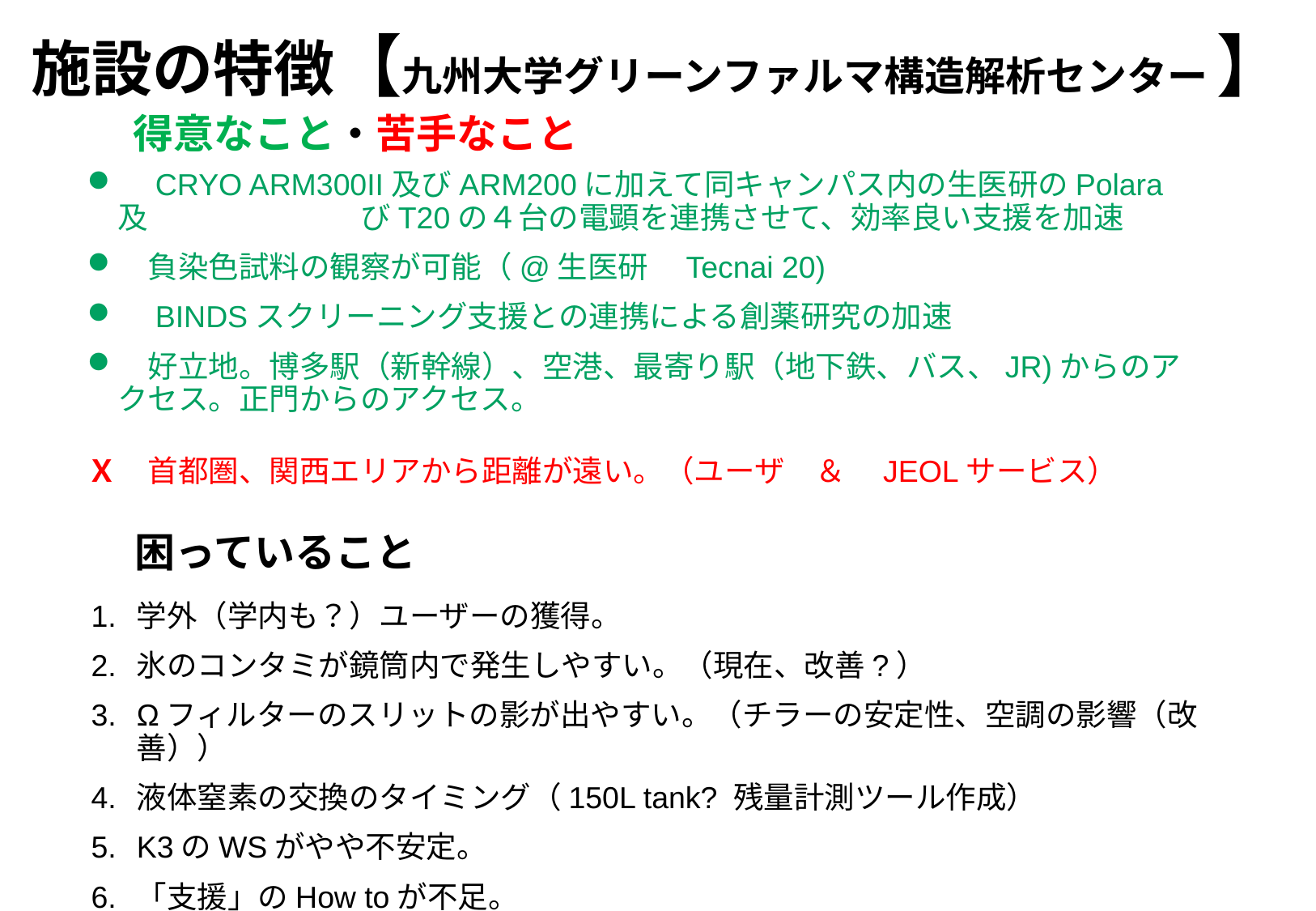

施設の特徴【九州大学グリーンファルマ構造解析センター 】
得意なこと・苦手なこと
　CRYO ARM300II及びARM200に加えて同キャンパス内の生医研のPolara及　　　　　　　びT20の４台の電顕を連携させて、効率良い支援を加速
　負染色試料の観察が可能（@生医研　Tecnai 20)
　BINDSスクリーニング支援との連携による創薬研究の加速
　好立地。博多駅（新幹線）、空港、最寄り駅（地下鉄、バス、JR)からのアクセス。正門からのアクセス。

Ｘ　首都圏、関西エリアから距離が遠い。（ユーザ　＆　JEOLサービス）
困っていること
学外（学内も？）ユーザーの獲得。
氷のコンタミが鏡筒内で発生しやすい。（現在、改善?）
Ωフィルターのスリットの影が出やすい。（チラーの安定性、空調の影響（改善））
液体窒素の交換のタイミング（150L tank? 残量計測ツール作成）
K3のWSがやや不安定。
「支援」のHow toが不足。